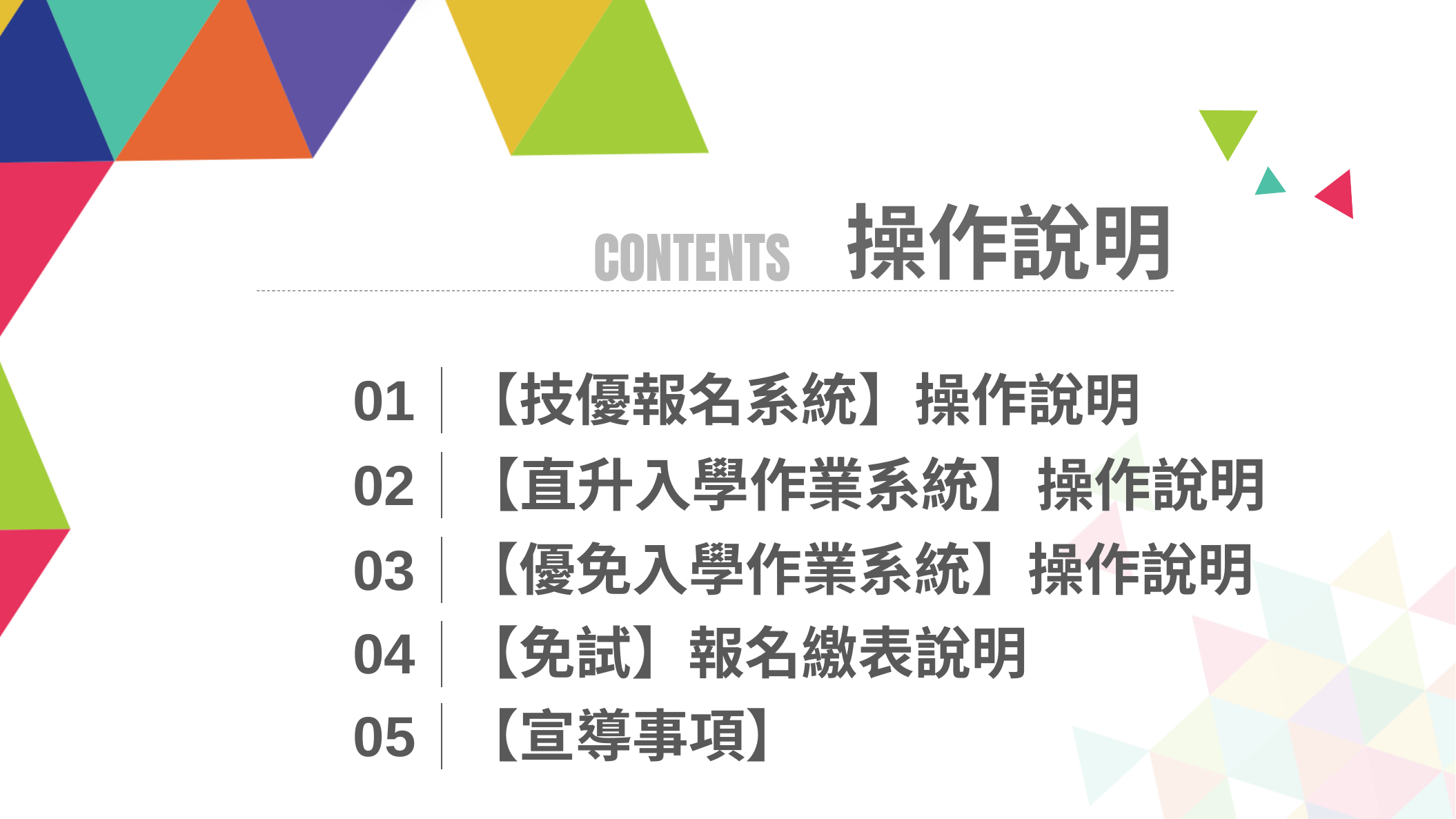

01
【技優報名系統】操作說明
02
【直升入學作業系統】操作說明
03
【優免入學作業系統】操作說明
04
【免試】報名繳表說明
05
【宣導事項】